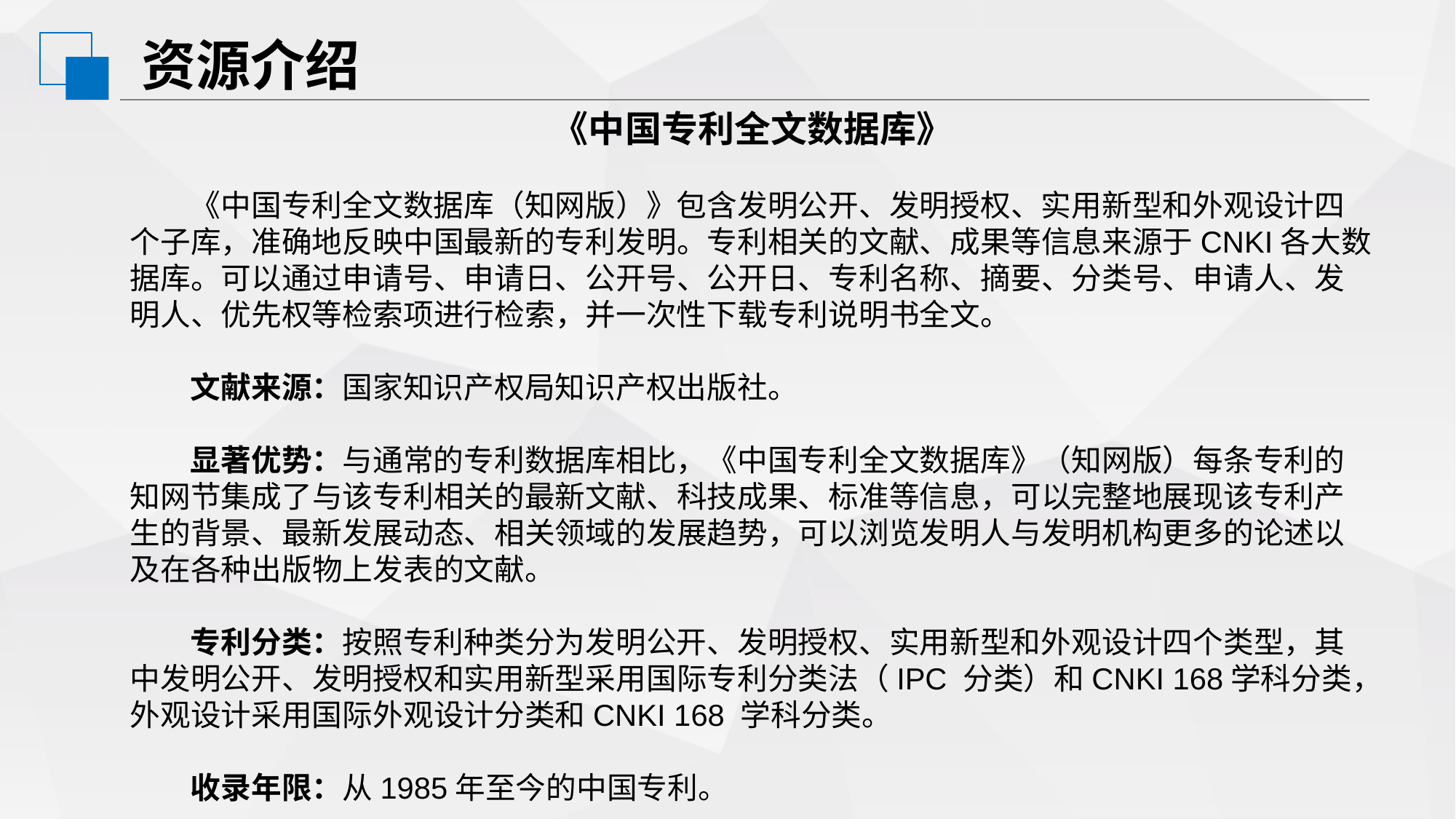

资源介绍
《中国专利全文数据库》

《中国专利全文数据库（知网版）》包含发明公开、发明授权、实用新型和外观设计四个子库，准确地反映中国最新的专利发明。专利相关的文献、成果等信息来源于CNKI各大数据库。可以通过申请号、申请日、公开号、公开日、专利名称、摘要、分类号、申请人、发明人、优先权等检索项进行检索，并一次性下载专利说明书全文。

文献来源：国家知识产权局知识产权出版社。

显著优势：与通常的专利数据库相比，《中国专利全文数据库》（知网版）每条专利的知网节集成了与该专利相关的最新文献、科技成果、标准等信息，可以完整地展现该专利产生的背景、最新发展动态、相关领域的发展趋势，可以浏览发明人与发明机构更多的论述以及在各种出版物上发表的文献。

专利分类：按照专利种类分为发明公开、发明授权、实用新型和外观设计四个类型，其中发明公开、发明授权和实用新型采用国际专利分类法（IPC 分类）和CNKI 168学科分类，外观设计采用国际外观设计分类和CNKI 168 学科分类。

收录年限：从1985年至今的中国专利。